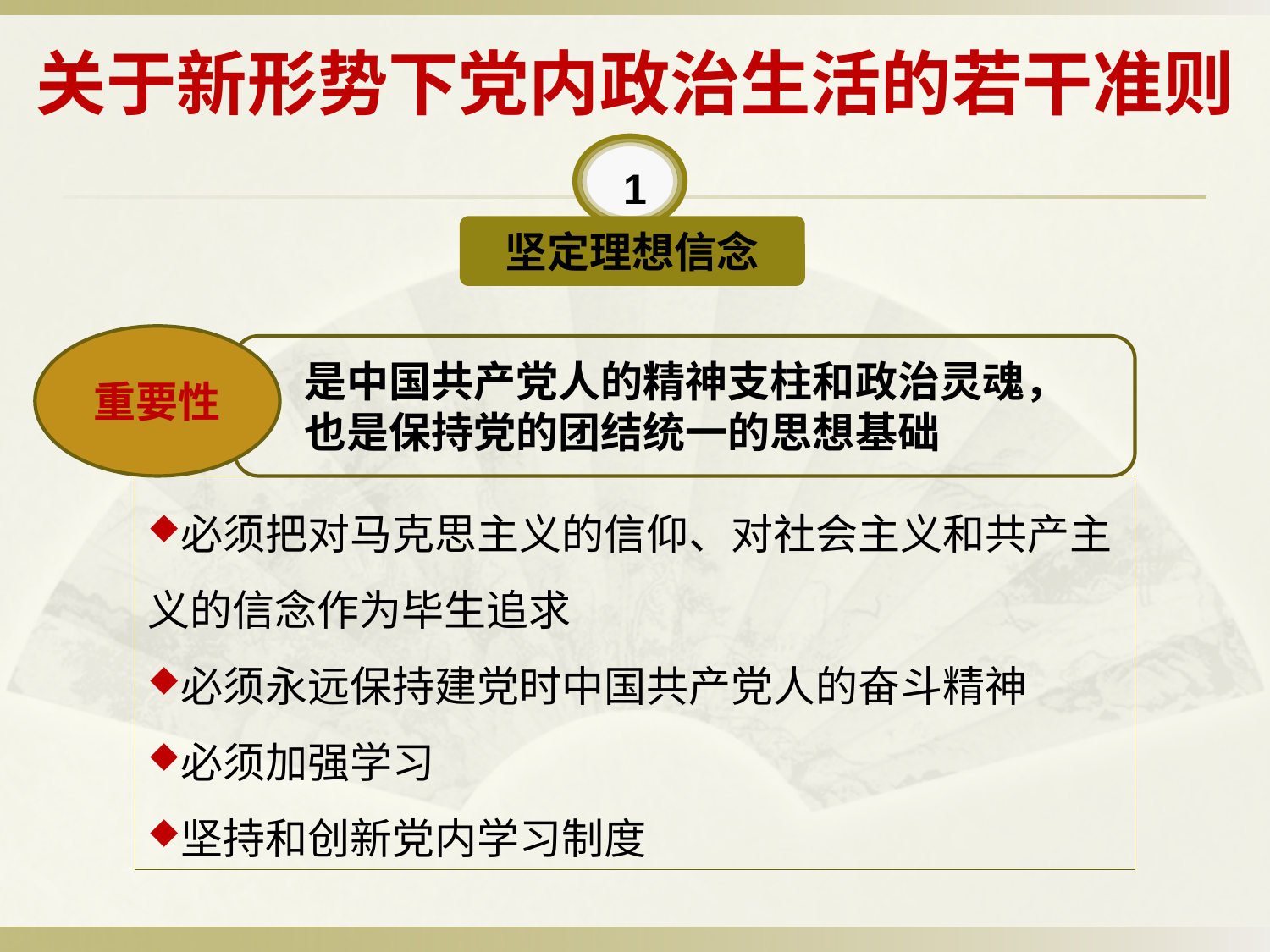

# 关于新形势下党内政治生活的若干准则

1
坚定理想信念
重要性
是中国共产党人的精神支柱和政治灵魂，
也是保持党的团结统一的思想基础
必须把对马克思主义的信仰、对社会主义和共产主义的信念作为毕生追求
必须永远保持建党时中国共产党人的奋斗精神
必须加强学习
坚持和创新党内学习制度